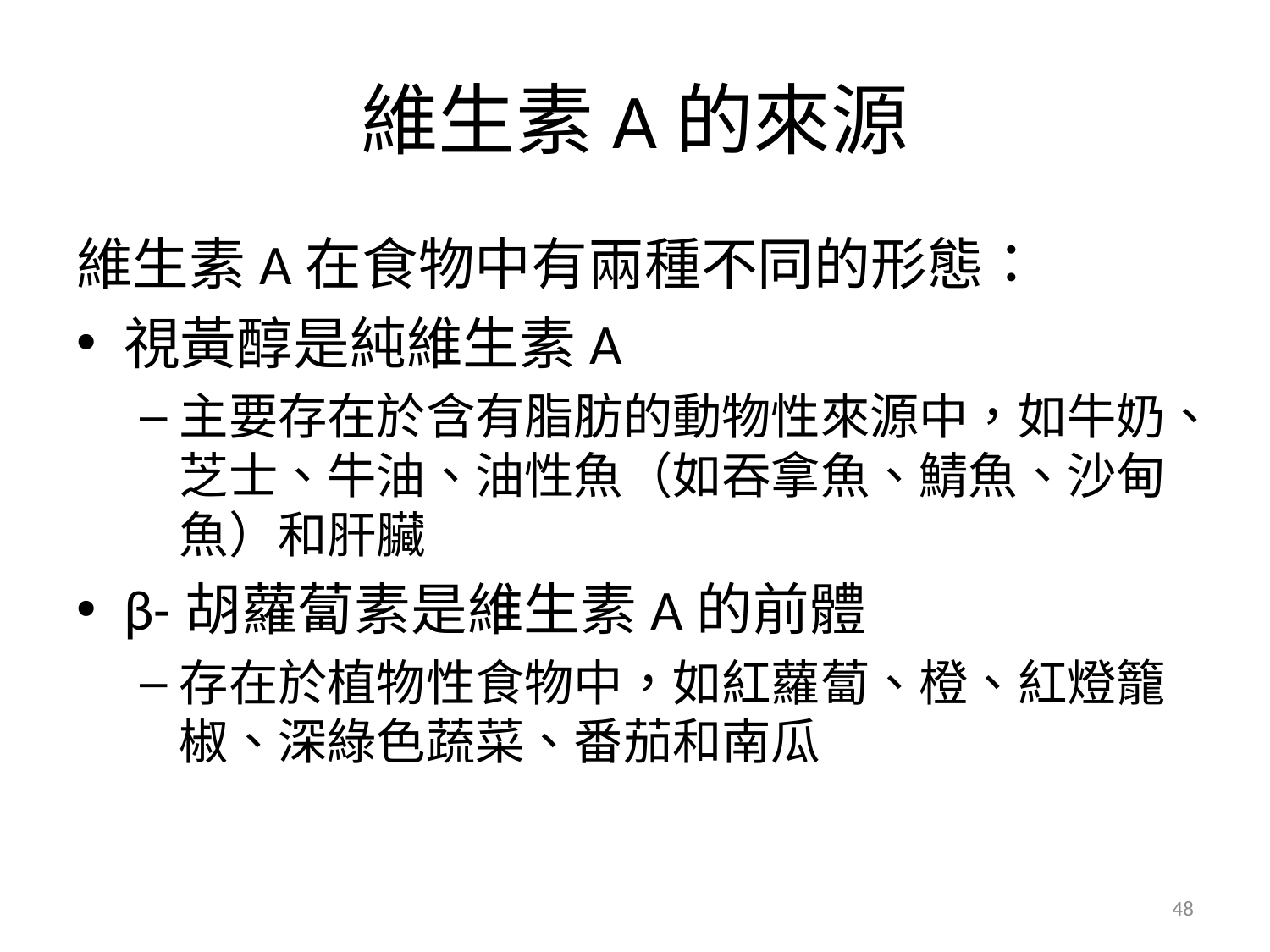

# 維生素A的來源
維生素A在食物中有兩種不同的形態：
視黃醇是純維生素A
主要存在於含有脂肪的動物性來源中，如牛奶、芝士、牛油、油性魚（如吞拿魚、鯖魚、沙甸魚）和肝臟
β-胡蘿蔔素是維生素A的前體
存在於植物性食物中，如紅蘿蔔、橙、紅燈籠椒、深綠色蔬菜、番茄和南瓜
48